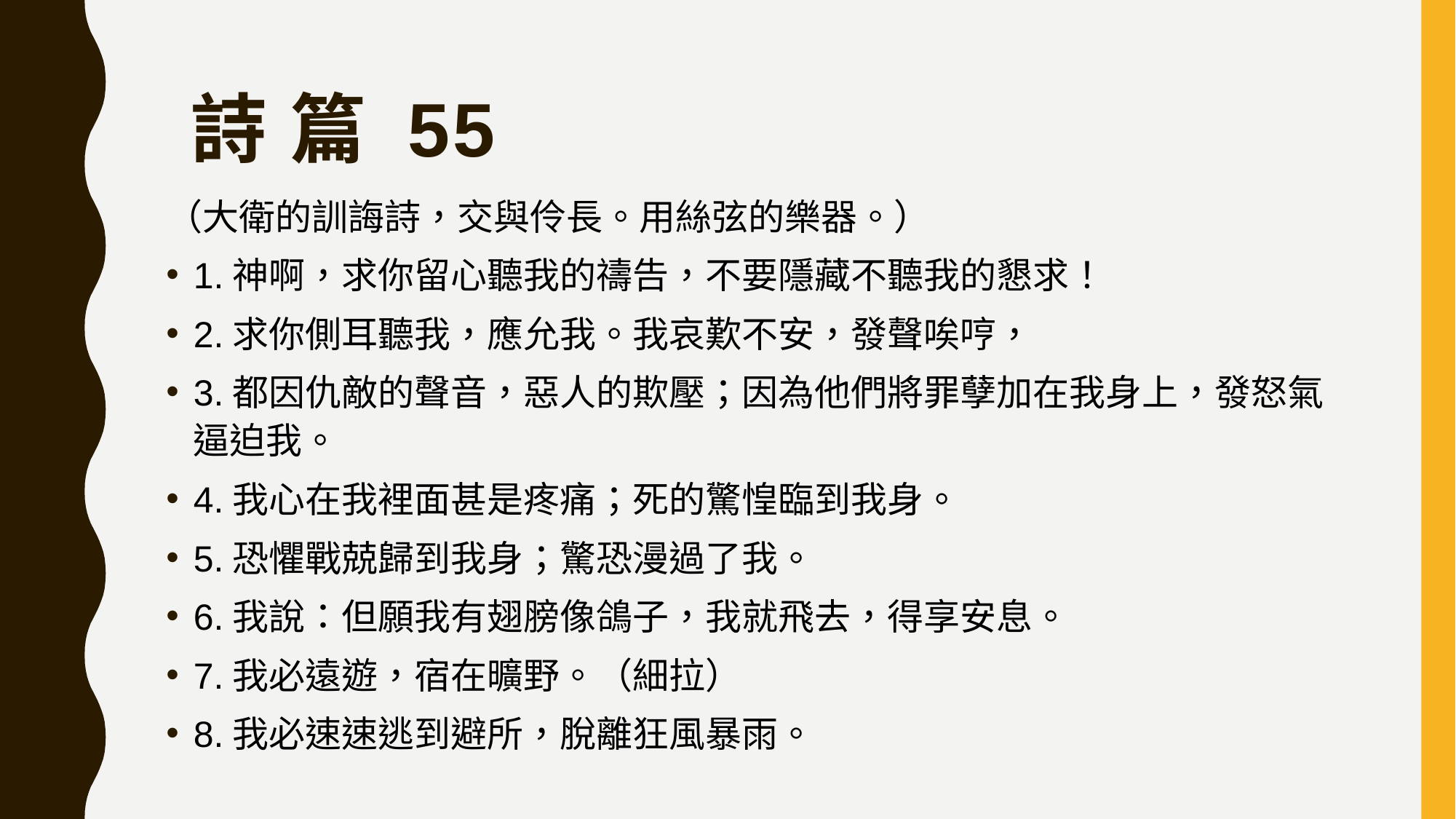

# 詩 篇 55
（大衛的訓誨詩，交與伶長。用絲弦的樂器。）
1.神啊，求你留心聽我的禱告，不要隱藏不聽我的懇求！
2.求你側耳聽我，應允我。我哀歎不安，發聲唉哼，
3.都因仇敵的聲音，惡人的欺壓；因為他們將罪孽加在我身上，發怒氣逼迫我。
4.我心在我裡面甚是疼痛；死的驚惶臨到我身。
5.恐懼戰兢歸到我身；驚恐漫過了我。
6.我說：但願我有翅膀像鴿子，我就飛去，得享安息。
7.我必遠遊，宿在曠野。（細拉）
8.我必速速逃到避所，脫離狂風暴雨。